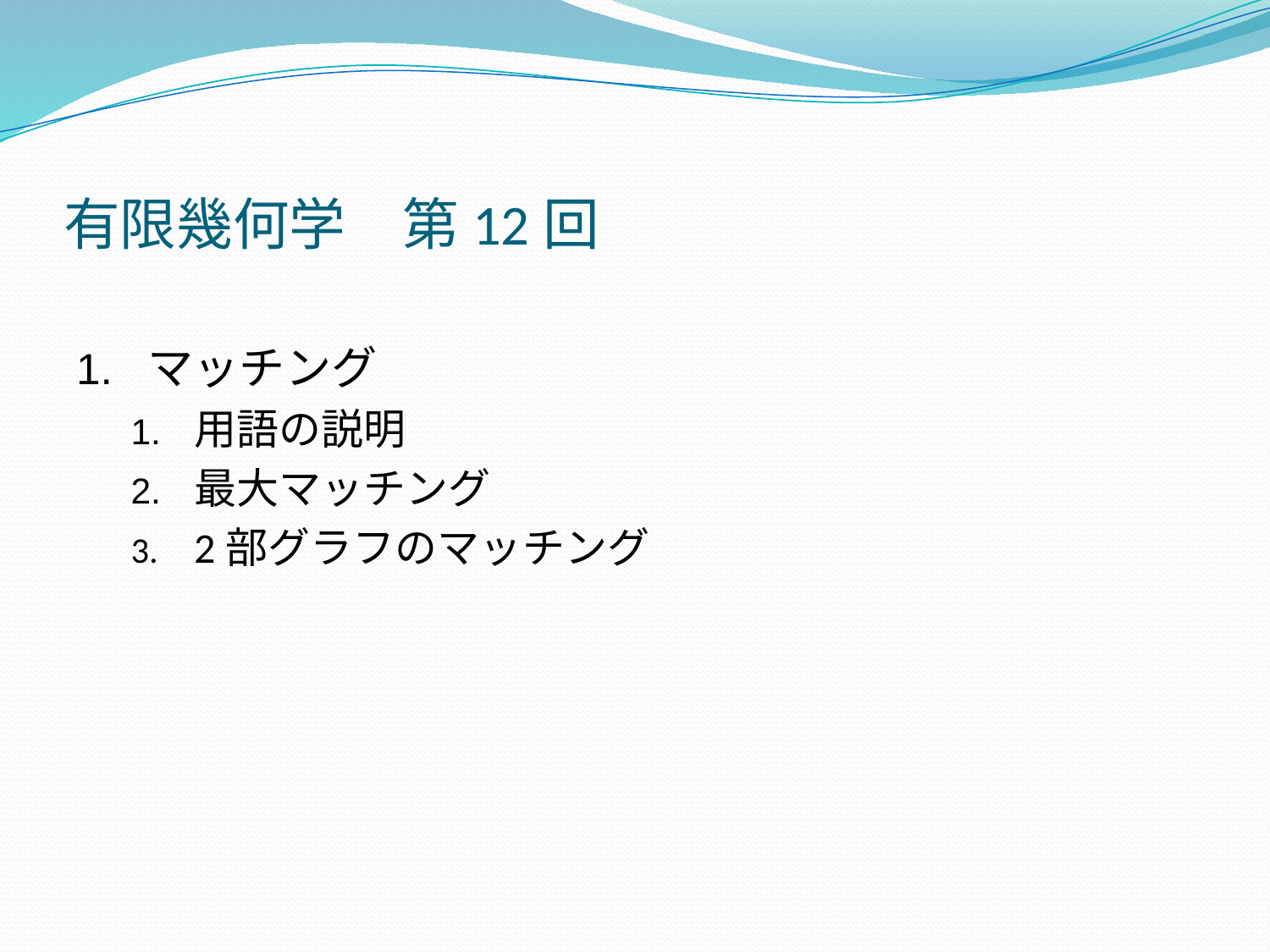

# 有限幾何学　第12回

マッチング
用語の説明
最大マッチング
2部グラフのマッチング